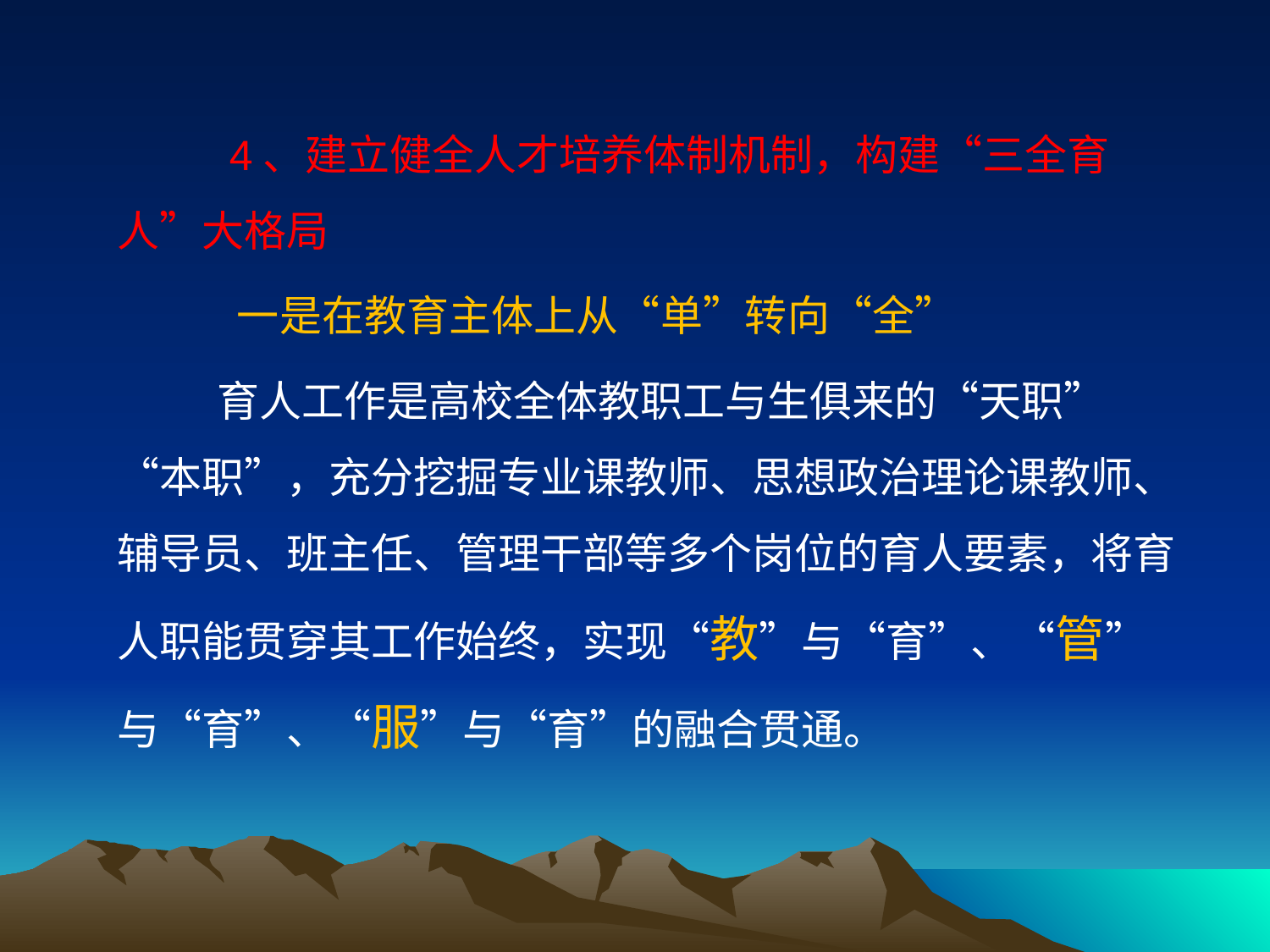

4、建立健全人才培养体制机制，构建“三全育人”大格局
 一是在教育主体上从“单”转向“全”
育人工作是高校全体教职工与生俱来的“天职”“本职”，充分挖掘专业课教师、思想政治理论课教师、辅导员、班主任、管理干部等多个岗位的育人要素，将育人职能贯穿其工作始终，实现“教”与“育”、“管”与“育”、“服”与“育”的融合贯通。